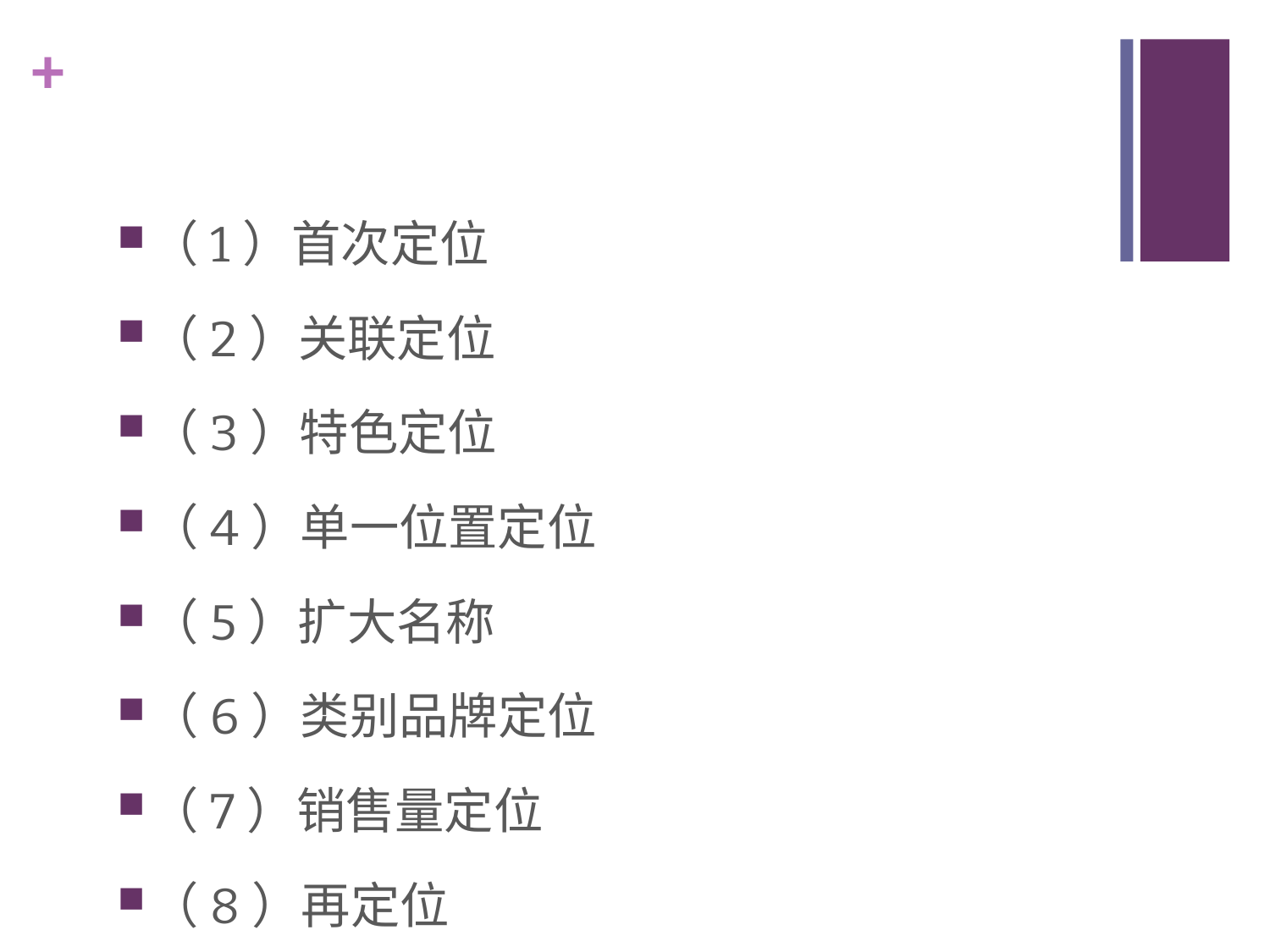

#
（1）首次定位
（2）关联定位
（3）特色定位
（4）单一位置定位
（5）扩大名称
（6）类别品牌定位
（7）销售量定位
（8）再定位